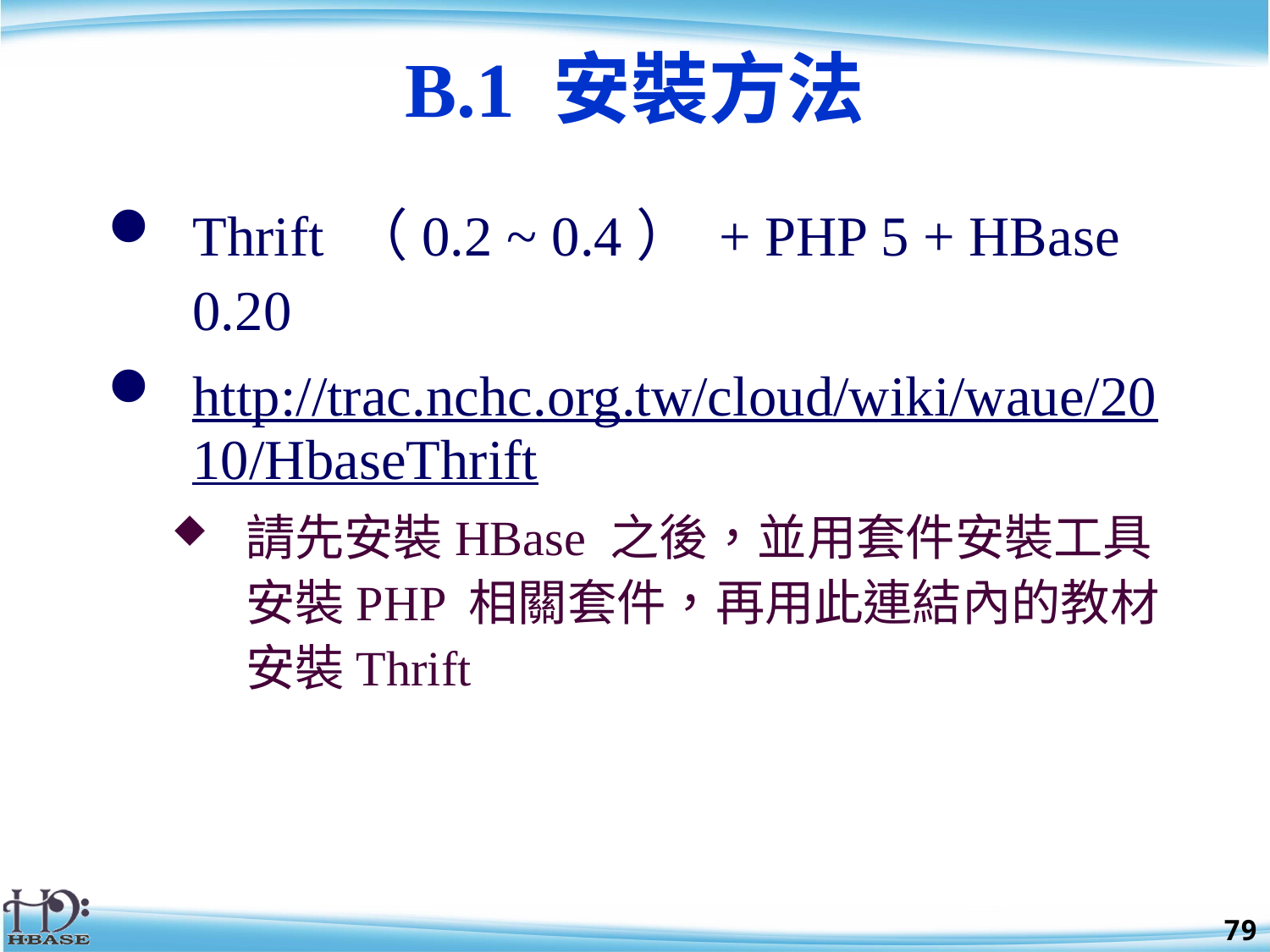

# B.1 安裝方法
Thrift （0.2 ~ 0.4） + PHP 5 + HBase 0.20
http://trac.nchc.org.tw/cloud/wiki/waue/2010/HbaseThrift
請先安裝HBase 之後，並用套件安裝工具安裝PHP 相關套件，再用此連結內的教材安裝Thrift
79